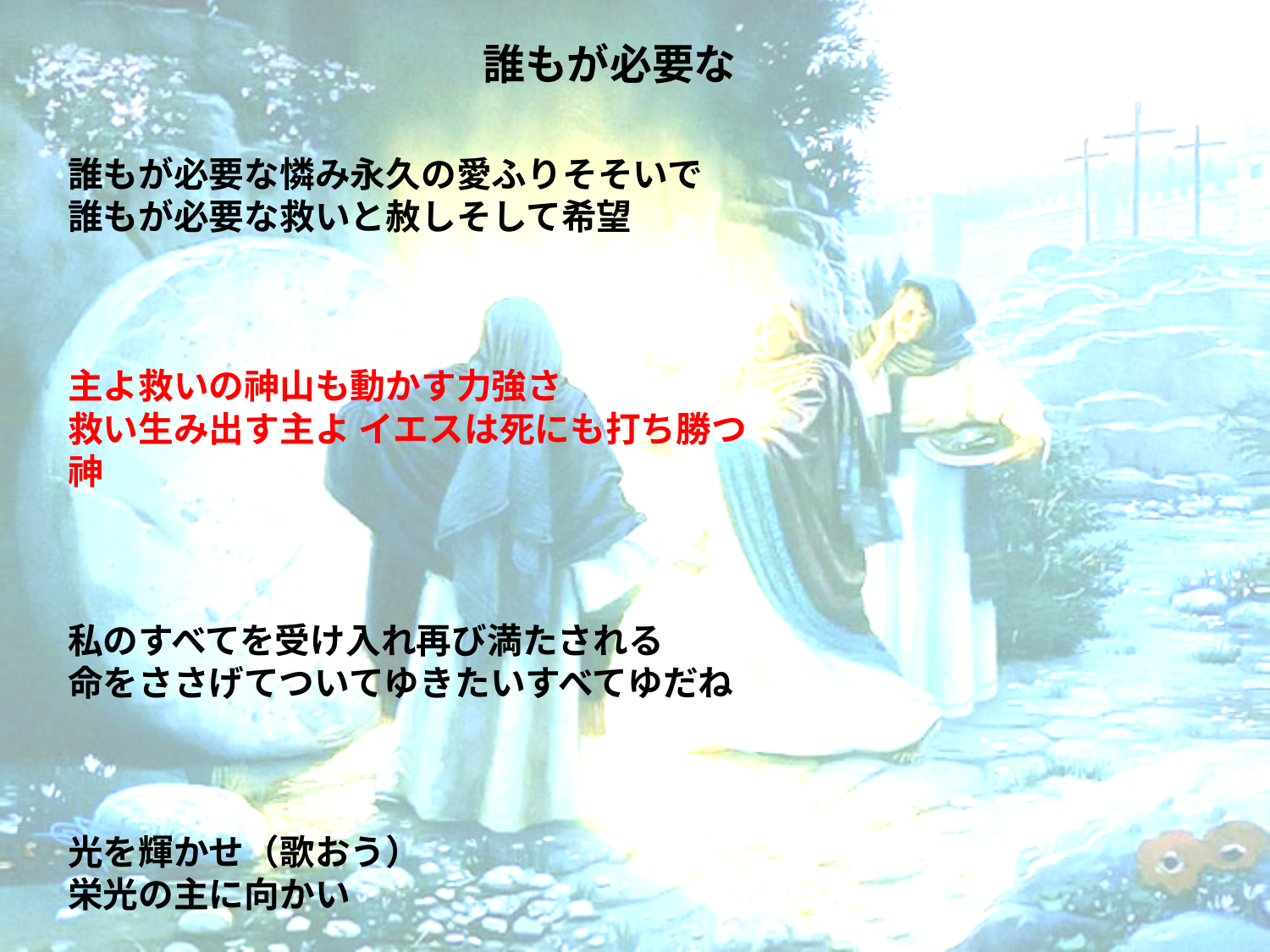

# 誰もが必要な
誰もが必要な憐み永久の愛ふりそそいで
誰もが必要な救いと赦しそして希望
主よ救いの神山も動かす力強さ
救い生み出す主よ イエスは死にも打ち勝つ神
私のすべてを受け入れ再び満たされる
命をささげてついてゆきたいすべてゆだね
光を輝かせ（歌おう）
栄光の主に向かい